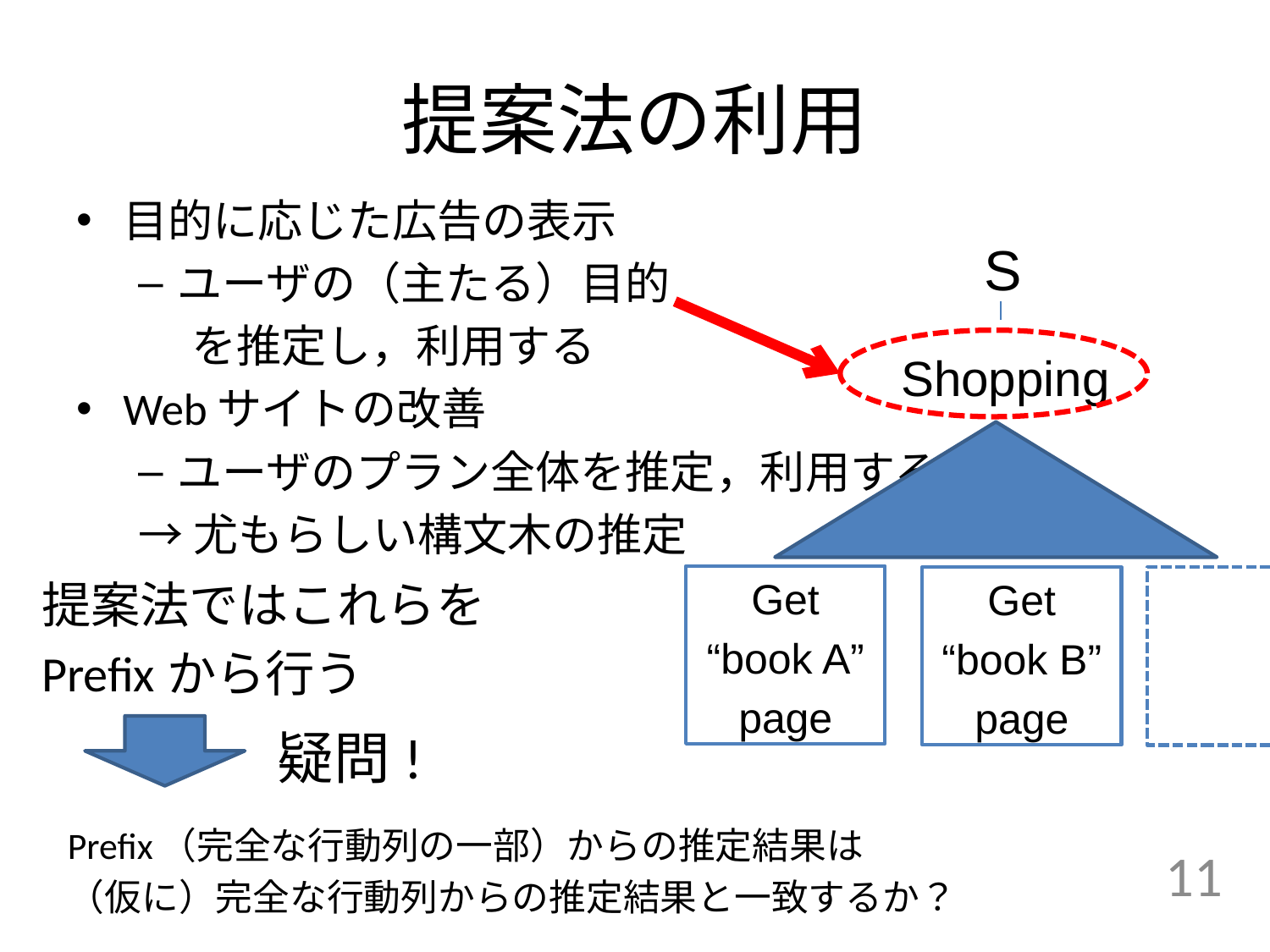

# 提案法の利用
目的に応じた広告の表示
ユーザの（主たる）目的
	を推定し，利用する
Webサイトの改善
ユーザのプラン全体を推定，利用する
→尤もらしい構文木の推定
S

Shopping

Get
“book A”
page
Get
“book B”
page

提案法ではこれらを
Prefixから行う

疑問!
Prefix（完全な行動列の一部）からの推定結果は
（仮に）完全な行動列からの推定結果と一致するか？
11